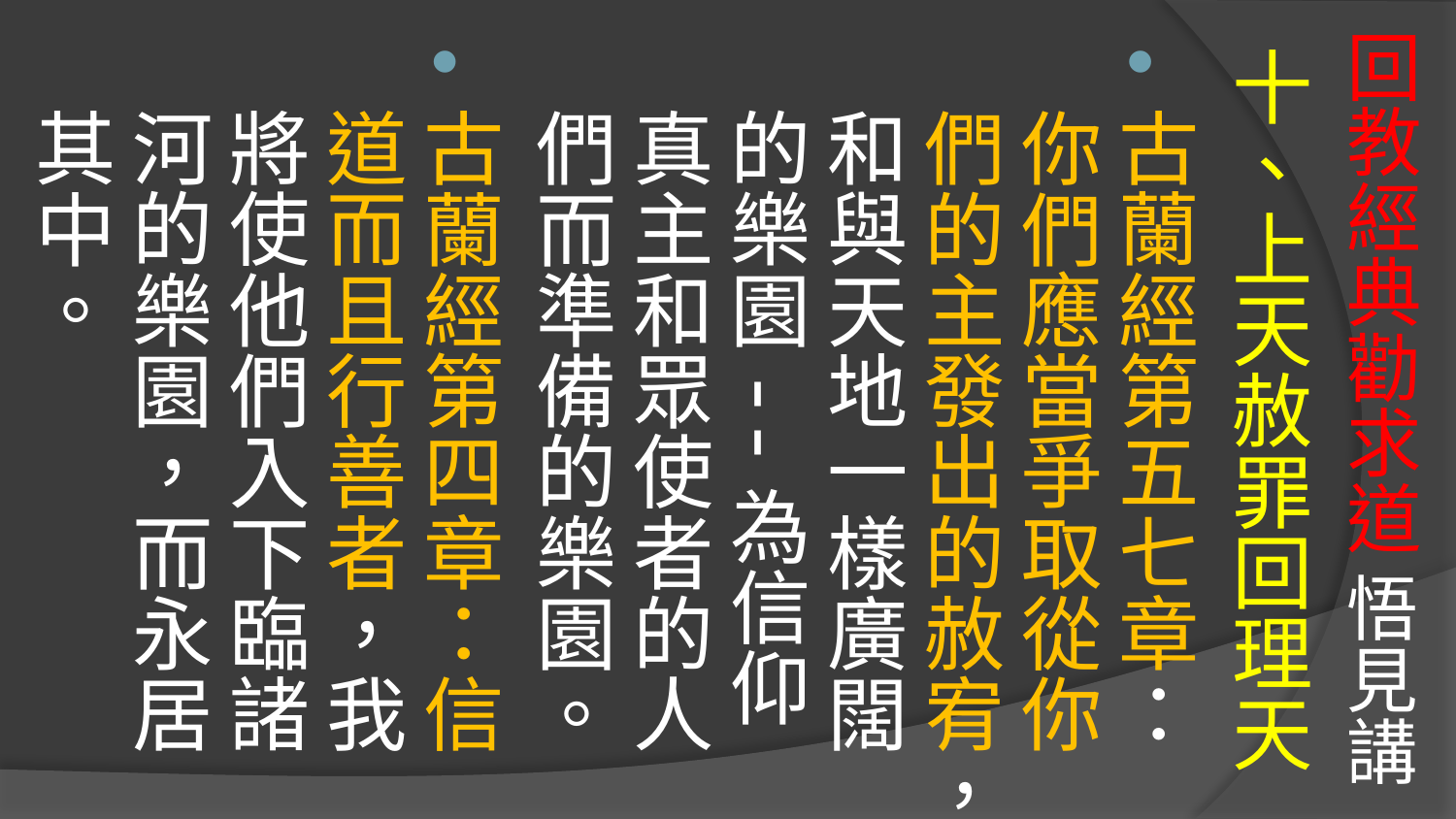

# 回教經典勸求道 悟見講
十、上天赦罪回理天
古蘭經第五七章：你們應當爭取從你們的主發出的赦宥，和與天地一樣廣闊的樂園--為信仰真主和眾使者的人們而準備的樂園。
古蘭經第四章：信道而且行善者，我將使他們入下臨諸河的樂園，而永居其中。